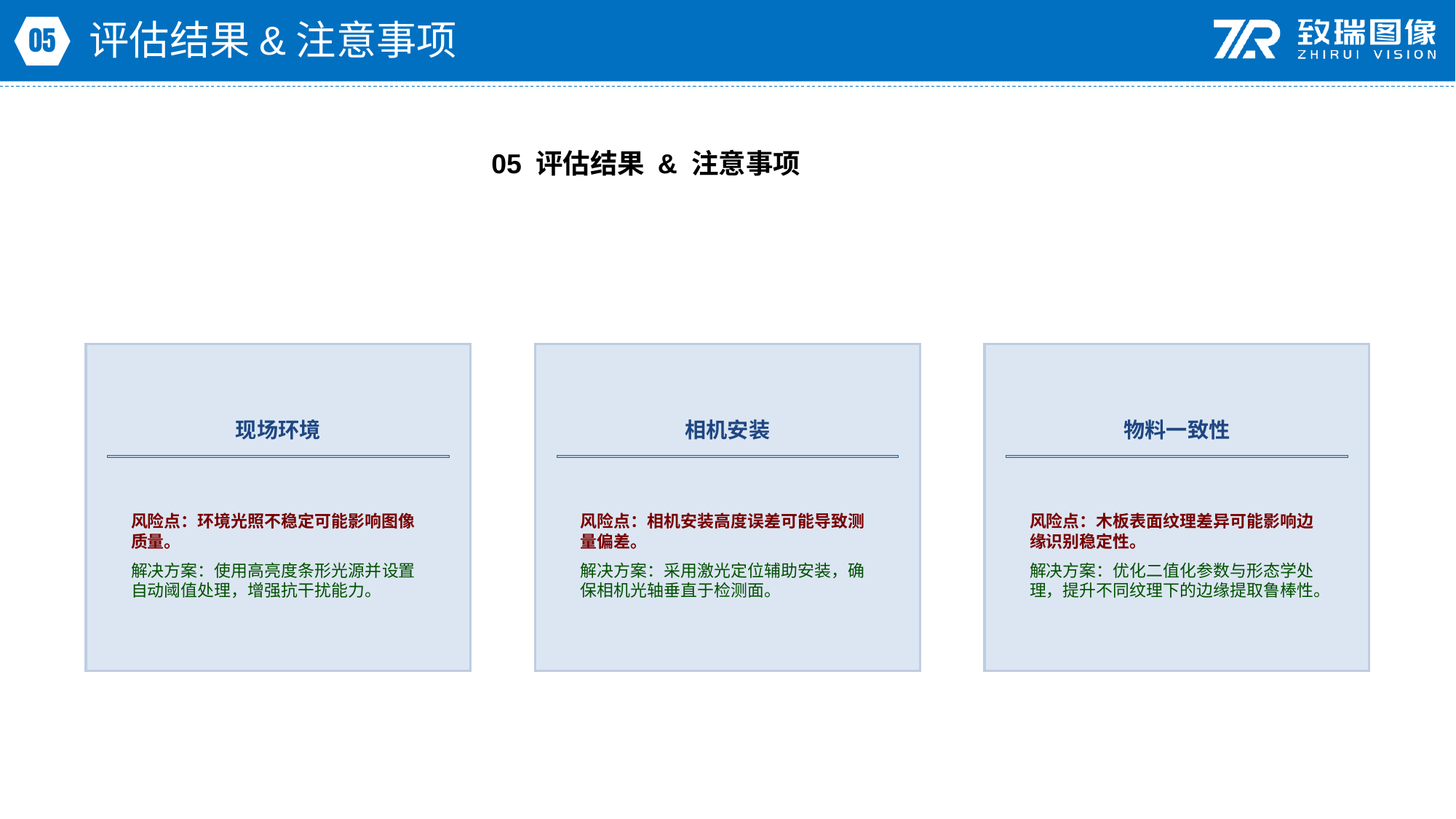

评估结果&注意事项
05

05 评估结果 & 注意事项

现场环境

相机安装

物料一致性

风险点：环境光照不稳定可能影响图像质量。
解决方案：使用高亮度条形光源并设置自动阈值处理，增强抗干扰能力。

风险点：相机安装高度误差可能导致测量偏差。
解决方案：采用激光定位辅助安装，确保相机光轴垂直于检测面。

风险点：木板表面纹理差异可能影响边缘识别稳定性。
解决方案：优化二值化参数与形态学处理，提升不同纹理下的边缘提取鲁棒性。